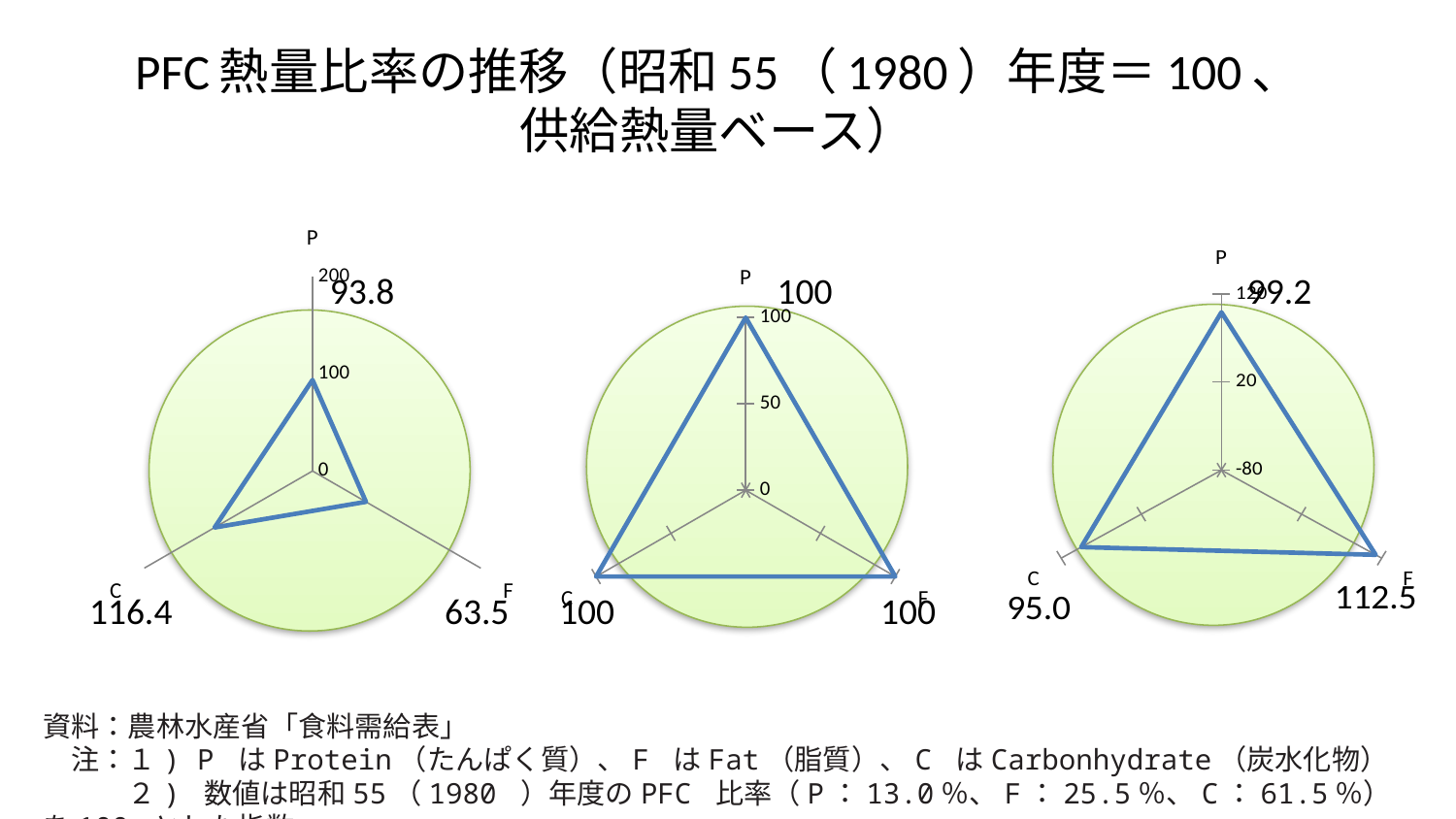

# PFC熱量比率の推移（昭和55（1980）年度＝100、 供給熱量ベース）

### Chart

| Category |  |
|---|---|
| P | 93.8 |
| F | 63.5 |
| C | 116.4 |

### Chart

| Category |  |
|---|---|
| P | 99.2 |
| F | 112.5 |
| C | 95.0 |
93.8

### Chart

| Category |  |
|---|---|
| P | 100.0 |
| F | 100.0 |
| C | 100.0 |
100
99.2

116.4
63.5
100
100
資料：農林水産省「食料需給表」
　注：１) P はProtein（たんぱく質）、F はFat（脂質）、C はCarbonhydrate（炭水化物）
　　　２) 数値は昭和55（1980 ）年度のPFC 比率（P：13.0％、F：25.5％、C：61.5％）を100 とした指数